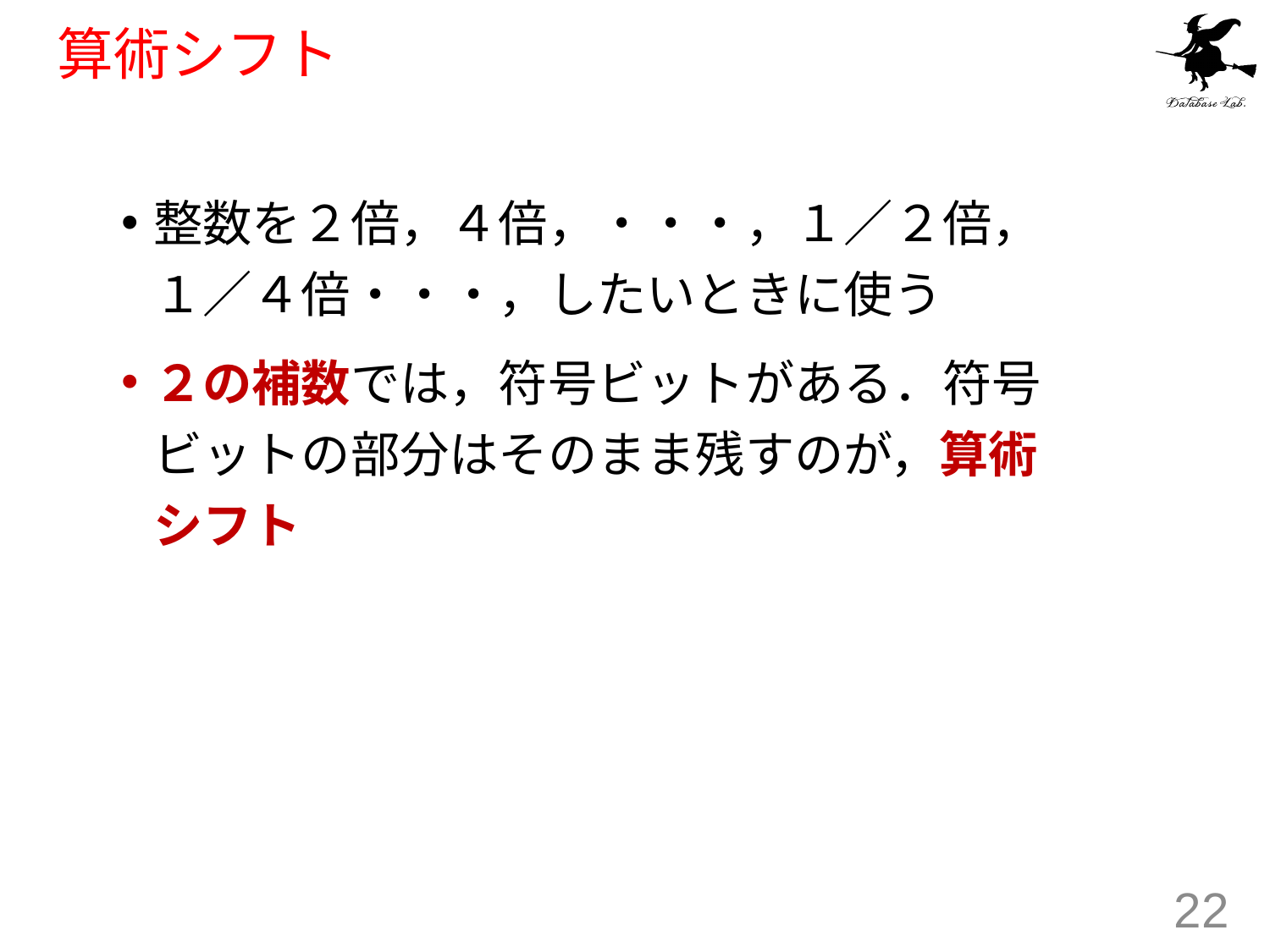

# 算術シフト

整数を２倍，４倍，・・・，１／２倍，１／４倍・・・，したいときに使う
２の補数では，符号ビットがある．符号ビットの部分はそのまま残すのが，算術シフト

22